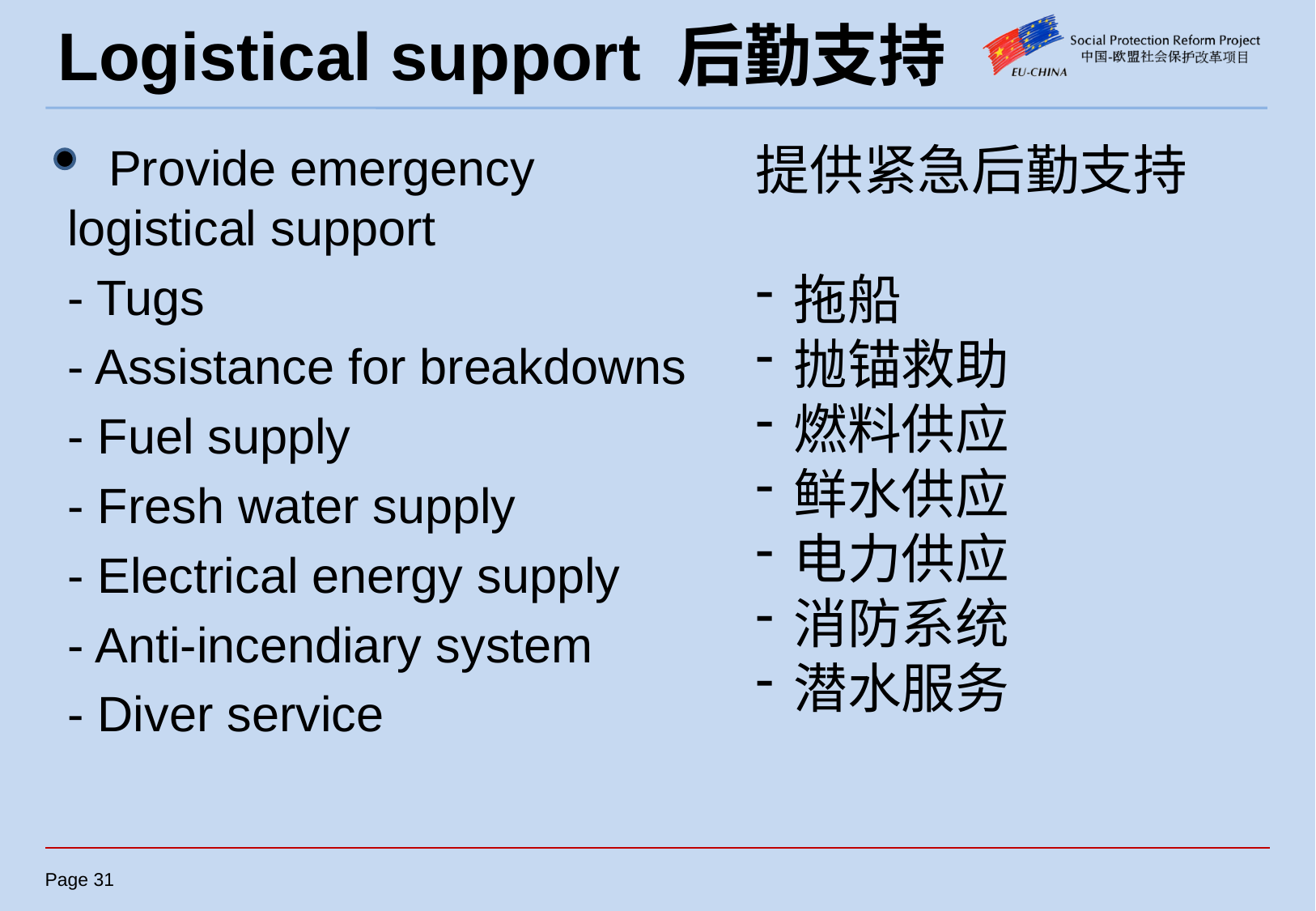

# Logistical support 后勤支持
提供紧急后勤支持

拖船
抛锚救助
燃料供应
鲜水供应
电力供应
消防系统
潜水服务

   Provide emergency logistical support
- Tugs
- Assistance for breakdowns
- Fuel supply
- Fresh water supply
- Electrical energy supply
- Anti-incendiary system
- Diver service